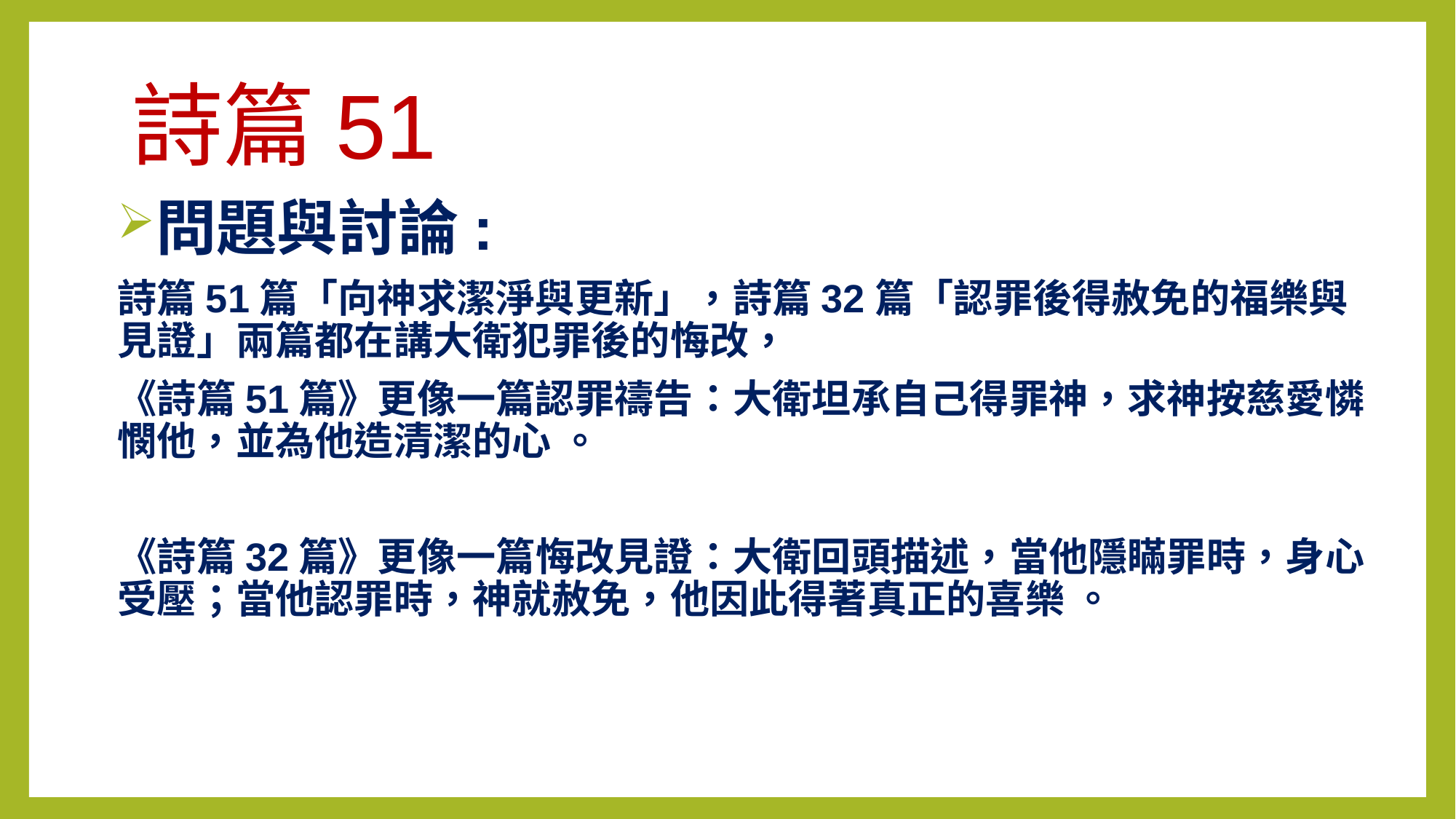

# 詩篇51
問題與討論:
詩篇51篇「向神求潔淨與更新」，詩篇32篇「認罪後得赦免的福樂與見證」兩篇都在講大衛犯罪後的悔改，
《詩篇51篇》更像一篇認罪禱告：大衛坦承自己得罪神，求神按慈愛憐憫他，並為他造清潔的心 。

《詩篇32篇》更像一篇悔改見證：大衛回頭描述，當他隱瞞罪時，身心受壓；當他認罪時，神就赦免，他因此得著真正的喜樂 。